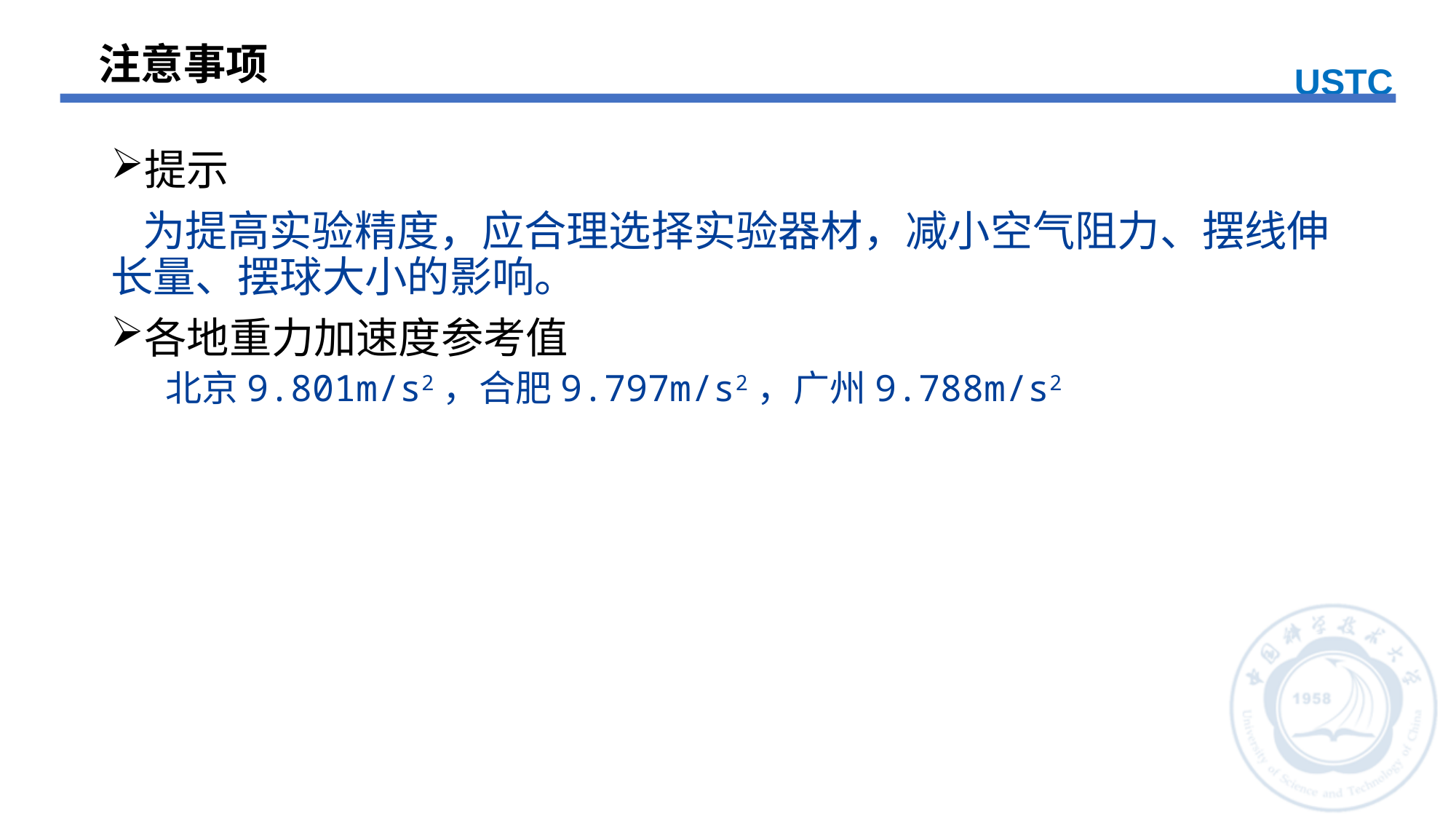

注意事项
USTC

提示
为提高实验精度，应合理选择实验器材，减小空气阻力、摆线伸长量、摆球大小的影响。
各地重力加速度参考值
北京9.801m/s2，合肥9.797m/s2，广州9.788m/s2